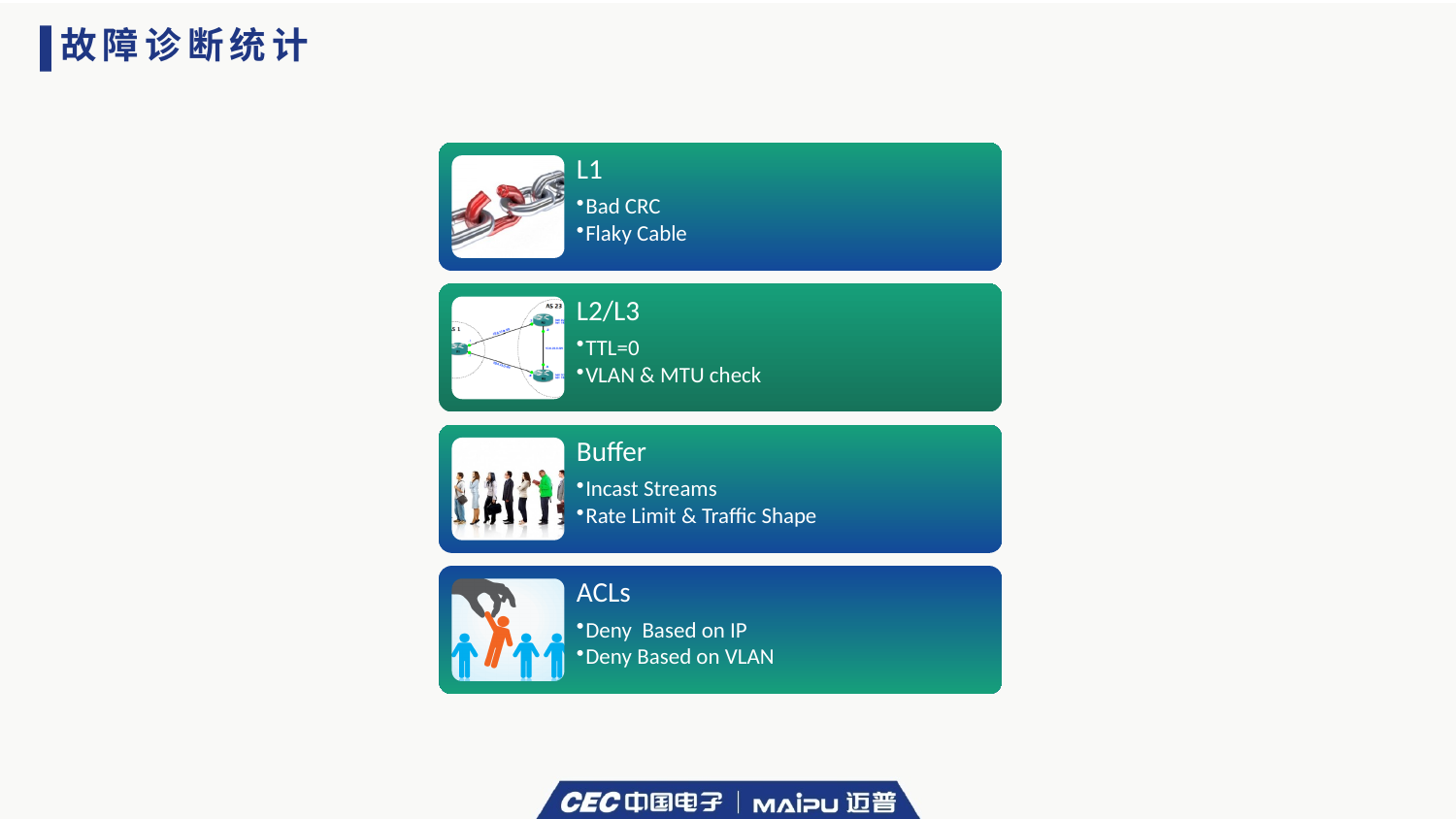

故障诊断统计
L1
Bad CRC
Flaky Cable
L2/L3
TTL=0
VLAN & MTU check
Buffer
Incast Streams
Rate Limit & Traffic Shape
ACLs
Deny  Based on IP
Deny Based on VLAN